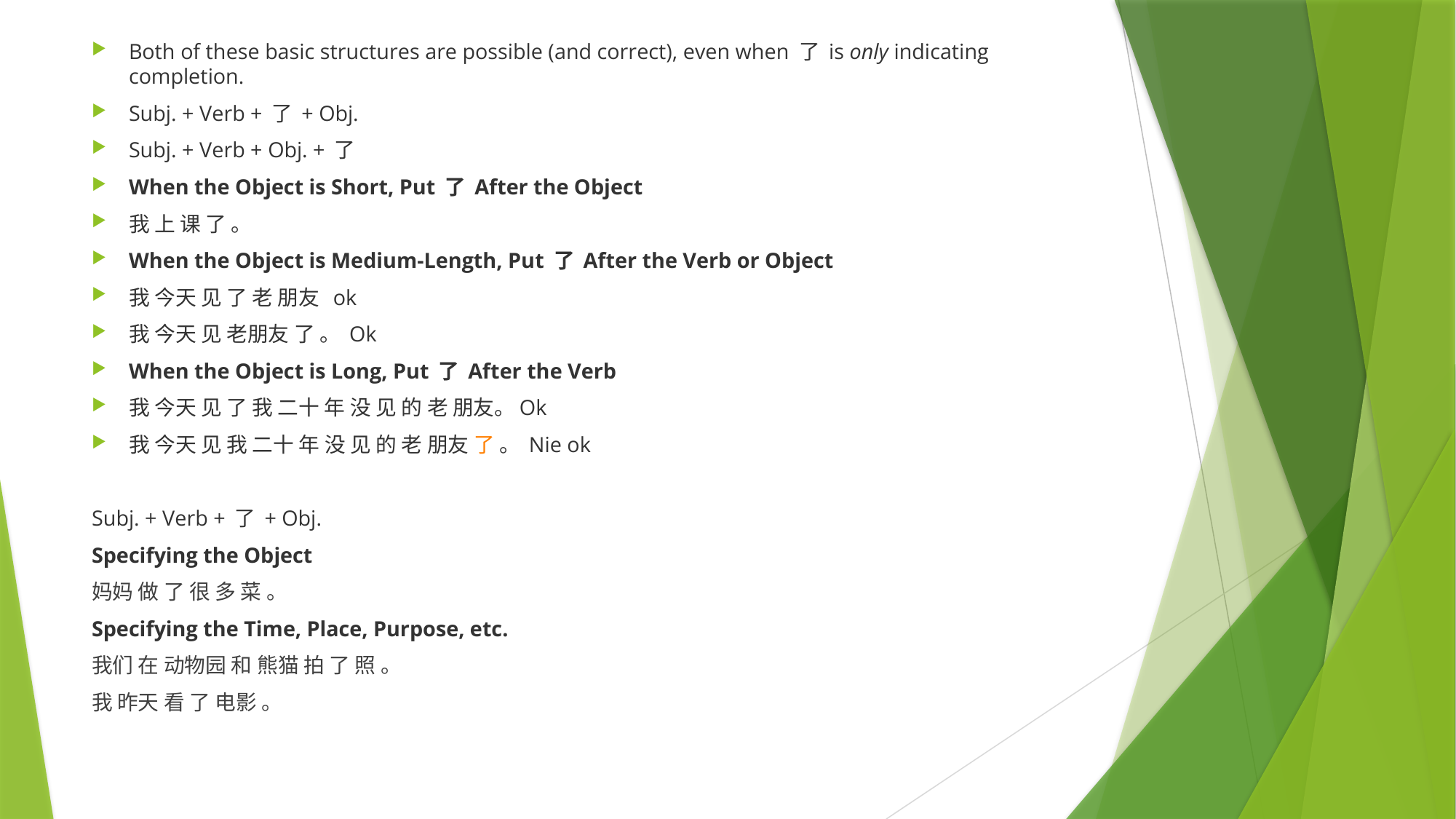

Both of these basic structures are possible (and correct), even when 了 is only indicating completion.
Subj. + Verb + 了 + Obj.
Subj. + Verb + Obj. + 了
When the Object is Short, Put 了 After the Object
我 上 课 了 。
When the Object is Medium-Length, Put 了 After the Verb or Object
我 今天 见 了 老 朋友  ok
我 今天 见 老朋友 了 。 Ok
When the Object is Long, Put 了 After the Verb
我 今天 见 了 我 二十 年 没 见 的 老 朋友。Ok
我 今天 见 我 二十 年 没 见 的 老 朋友 了 。 Nie ok

Subj. + Verb + 了 + Obj.
Specifying the Object
妈妈 做 了 很 多 菜 。
Specifying the Time, Place, Purpose, etc.
我们 在 动物园 和 熊猫 拍 了 照 。
我 昨天 看 了 电影 。